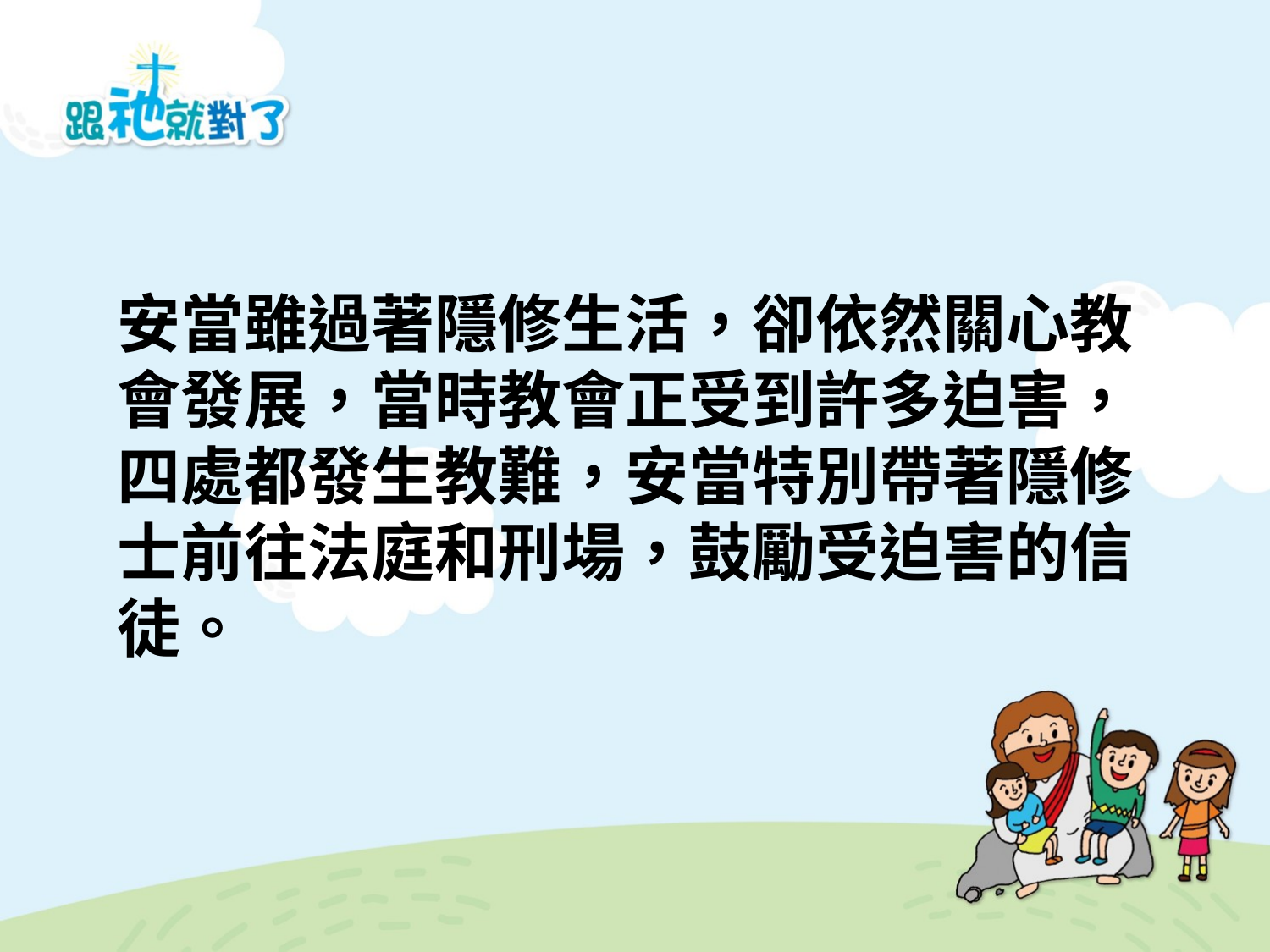

安當雖過著隱修生活，卻依然關心教會發展，當時教會正受到許多迫害，四處都發生教難，安當特別帶著隱修士前往法庭和刑場，鼓勵受迫害的信徒。